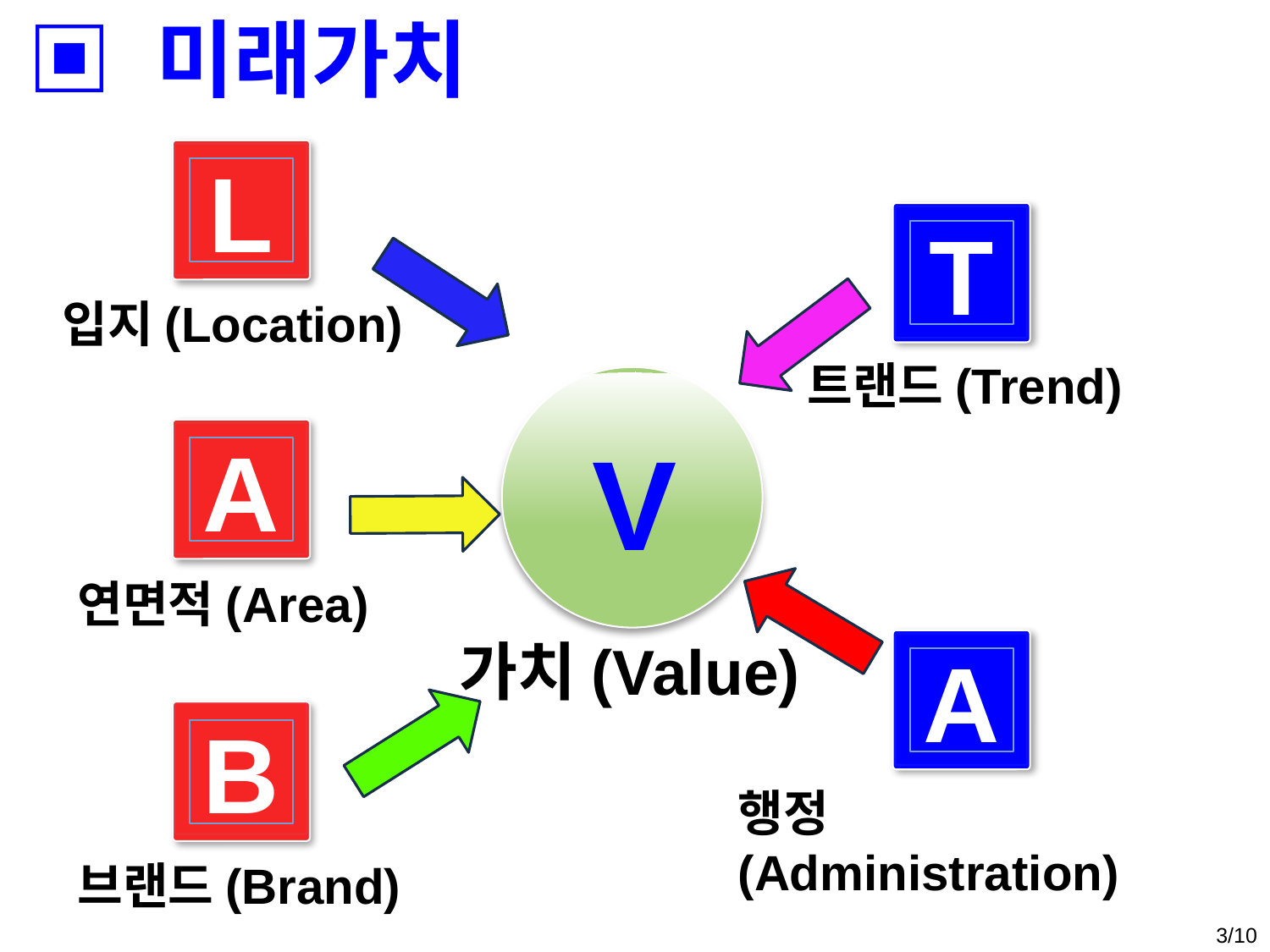

▣ 미래가치

L

T

입지(Location)

트랜드(Trend)

V

A

연면적(Area)

가치(Value)

A

B

행정(Administration)
브랜드(Brand)
3/10